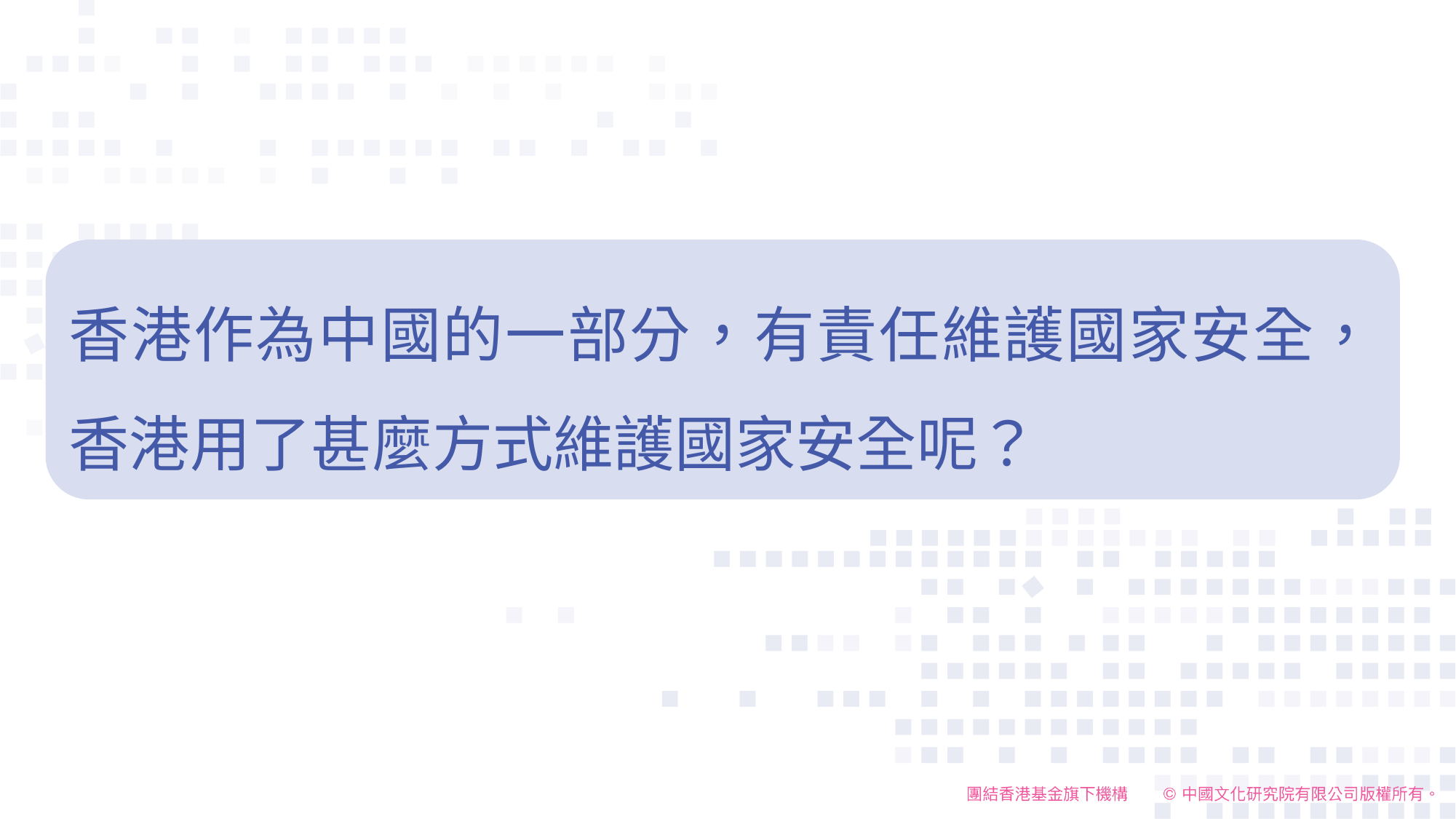

香港作為中國的一部分，有責任維護國家安全，香港用了甚麼方式維護國家安全呢？